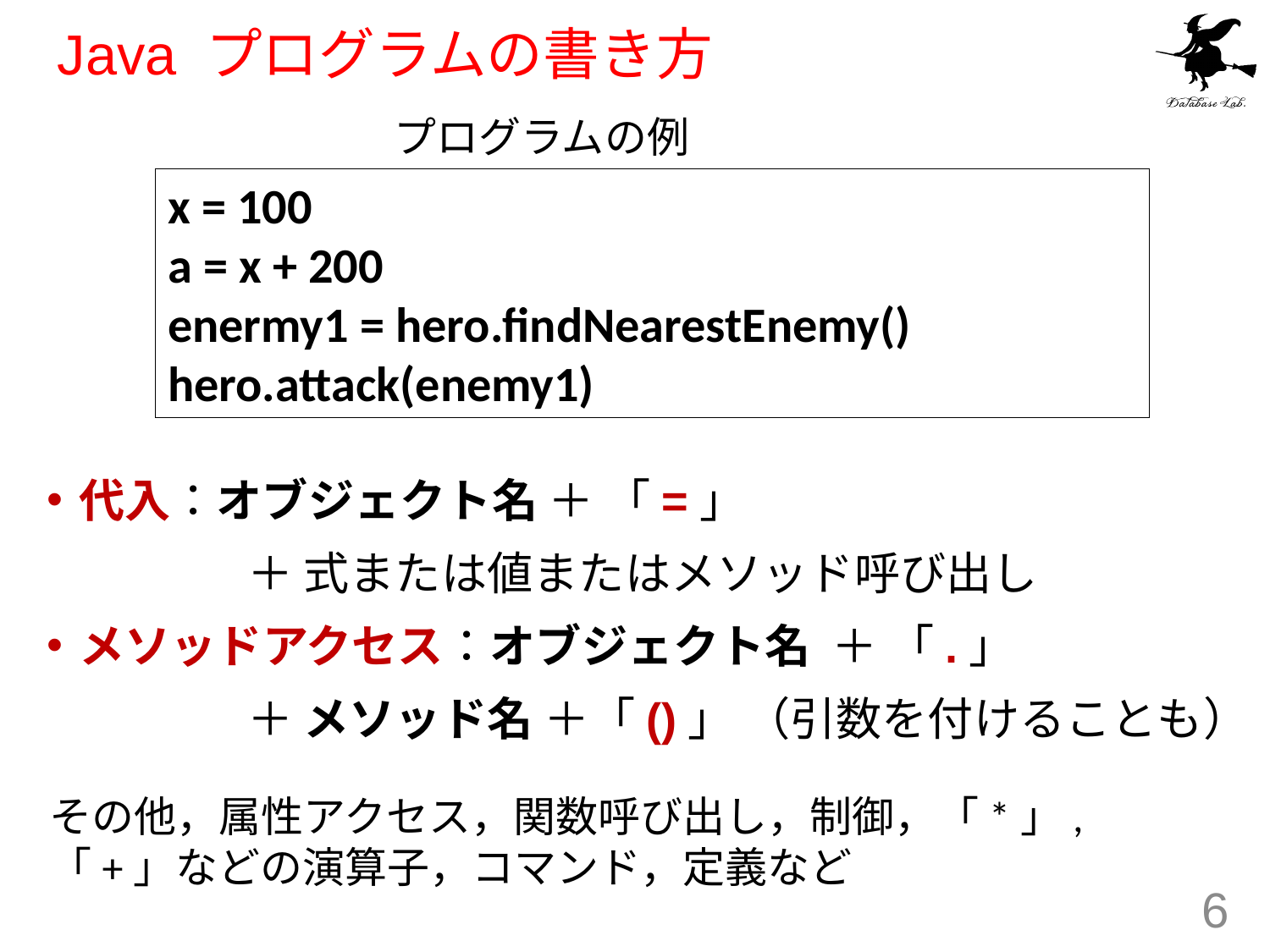

# Java プログラムの書き方
プログラムの例
x = 100
a = x + 200
enermy1 = hero.findNearestEnemy()
hero.attack(enemy1)

代入：オブジェクト名 ＋ 「=」
	      ＋ 式または値またはメソッド呼び出し
メソッドアクセス：オブジェクト名  ＋ 「.」
	      ＋ メソッド名 ＋「()」 （引数を付けることも）

その他，属性アクセス，関数呼び出し，制御，「*」, 「+」などの演算子，コマンド，定義など
6